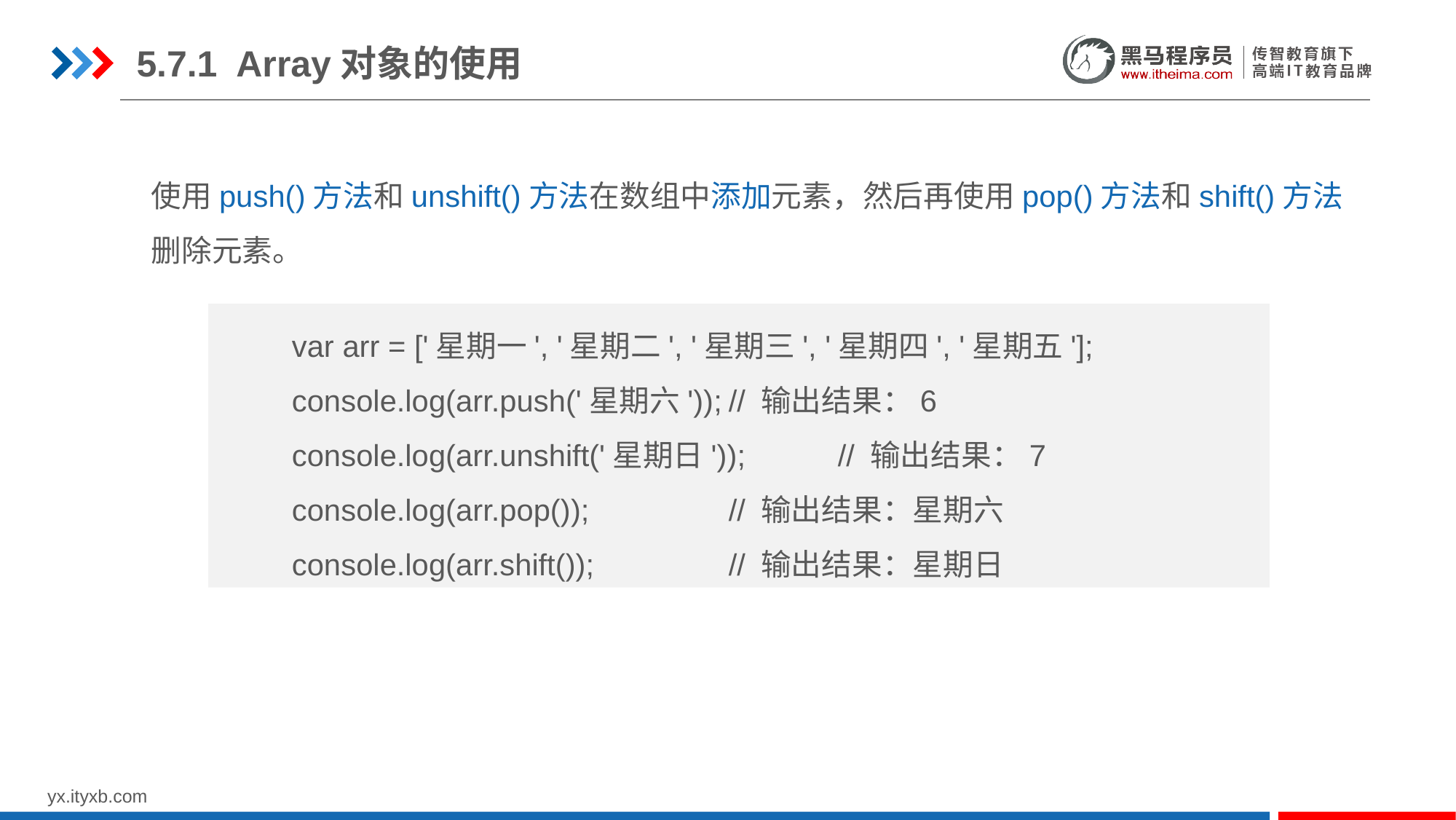

5.7.1  Array对象的使用
使用push()方法和unshift()方法在数组中添加元素，然后再使用pop()方法和shift()方法
删除元素。
var arr = ['星期一', '星期二', '星期三', '星期四', '星期五'];
console.log(arr.push('星期六'));	// 输出结果：6
console.log(arr.unshift('星期日')); 	// 输出结果：7
console.log(arr.pop()); 		// 输出结果：星期六
console.log(arr.shift()); 		// 输出结果：星期日